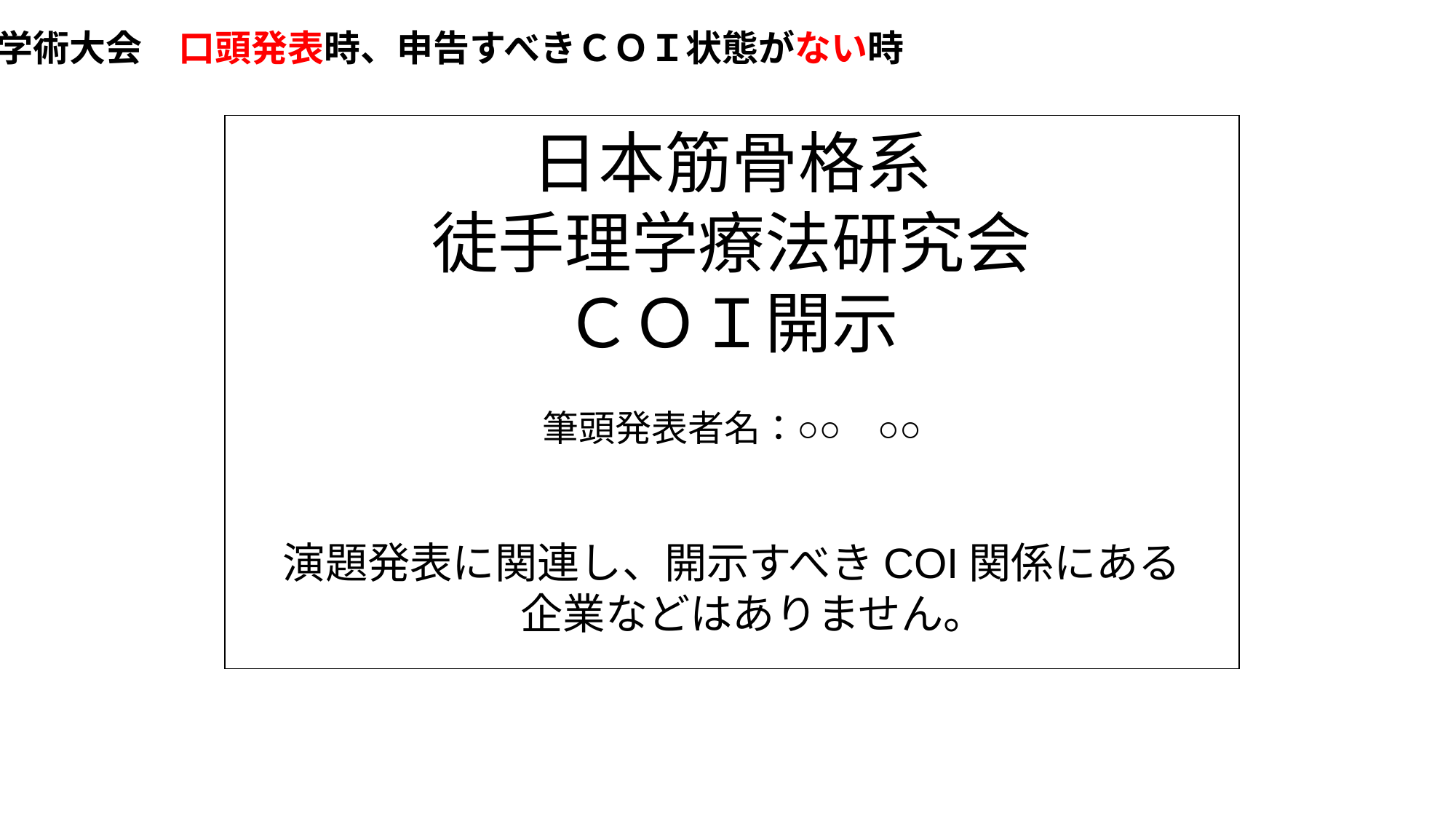

学術大会　口頭発表時、申告すべきＣＯＩ状態がない時
日本筋骨格系
徒手理学療法研究会
ＣＯＩ開示

筆頭発表者名：○○　○○

演題発表に関連し、開示すべきCOI関係にある
　企業などはありません。